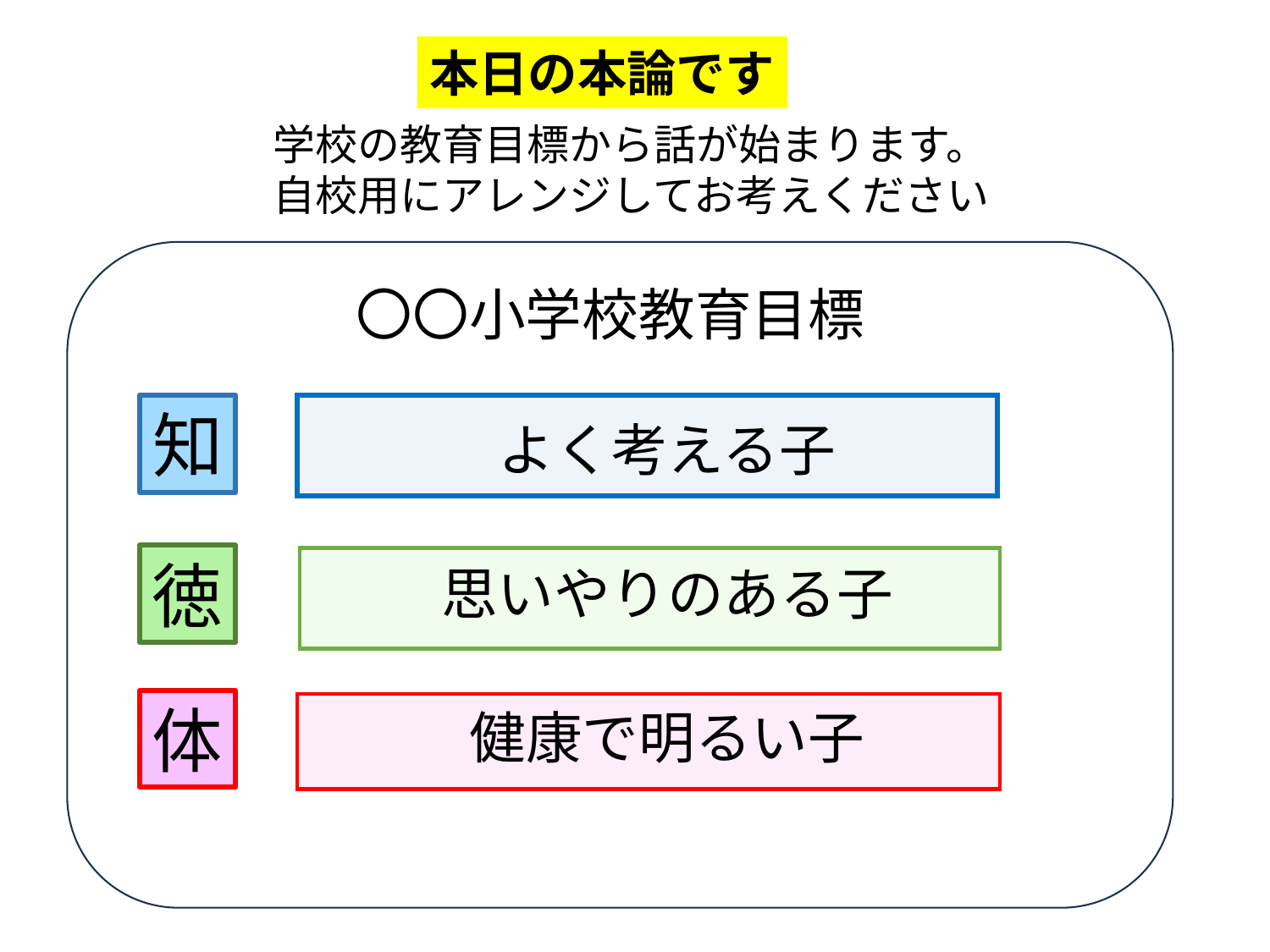

本日の本論です
学校の教育目標から話が始まります。
自校用にアレンジしてお考えください

　　　〇〇小学校教育目標

よく考える子

思いやりのある子

健康で明るい子
知

徳

体

※　三色の枠をつけたのは、学習指導要領で示す「生きる力」の色を踏まえています